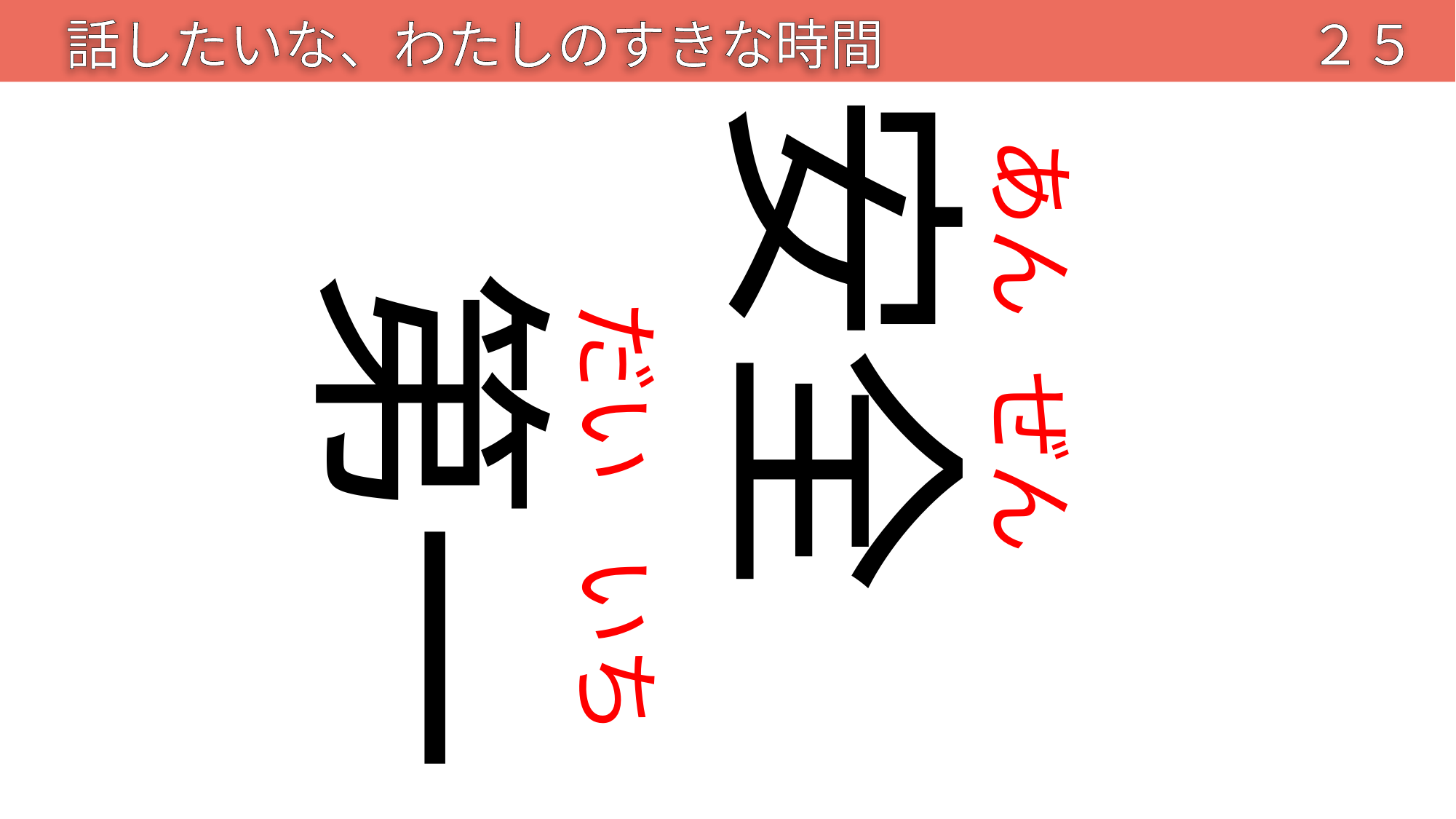

話したいな、わたしのすきな時間
２５
安全
あん
第一
だい
ぜん
いち